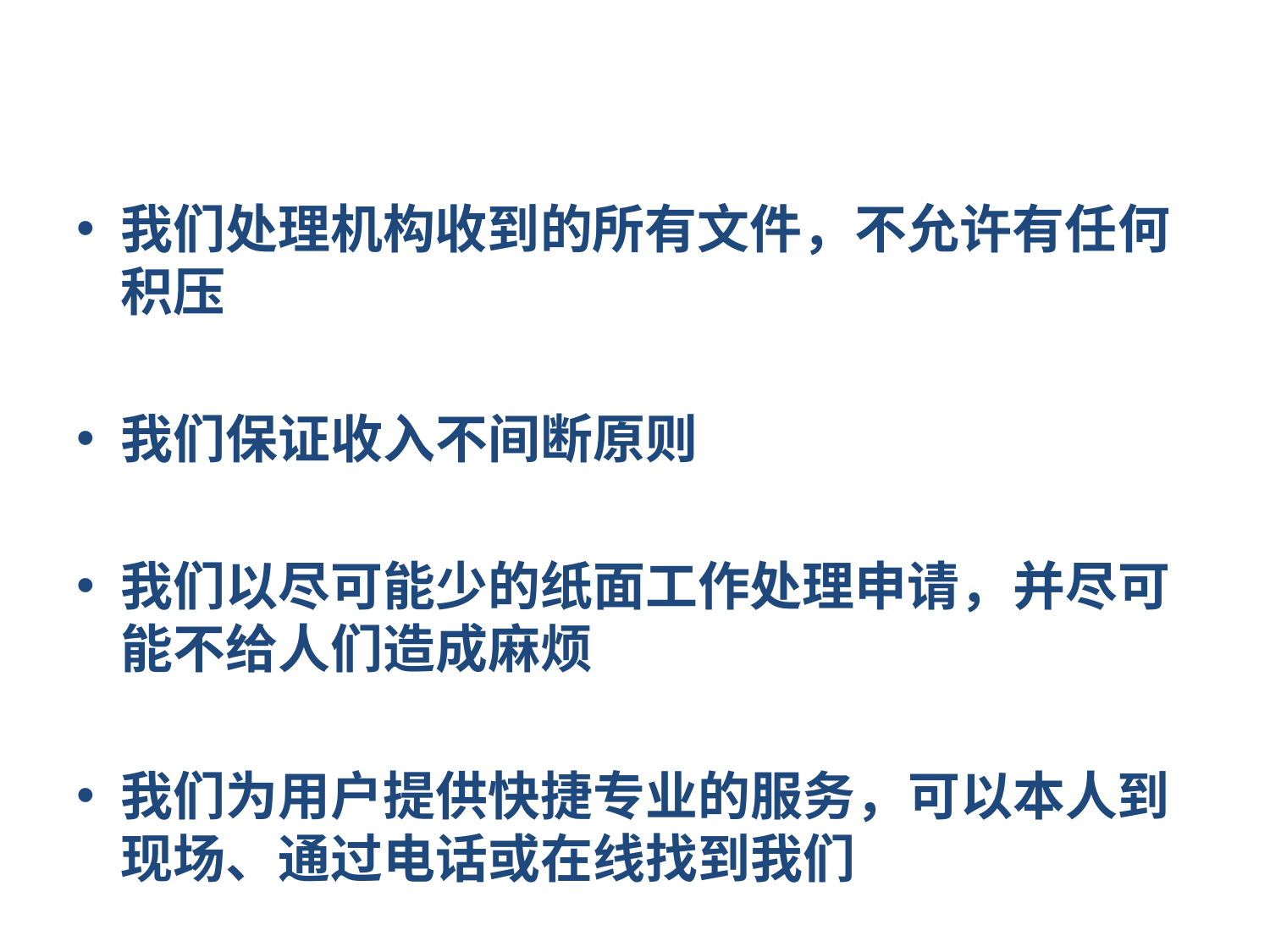

我们处理机构收到的所有文件，不允许有任何积压

我们保证收入不间断原则

我们以尽可能少的纸面工作处理申请，并尽可能不给人们造成麻烦

我们为用户提供快捷专业的服务，可以本人到现场、通过电话或在线找到我们